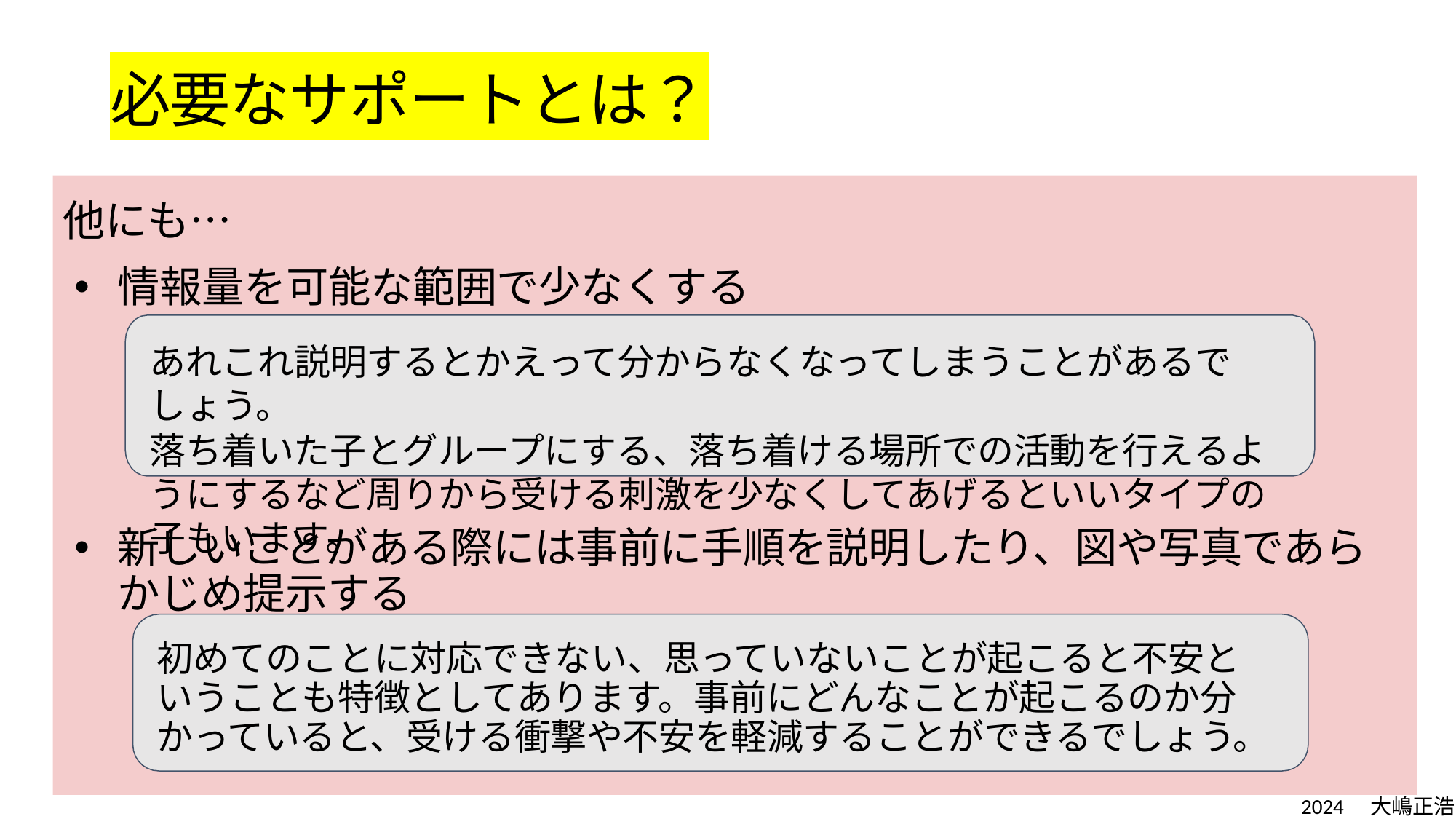

# 必要なサポートとは？

他にも…
情報量を可能な範囲で少なくする
あれこれ説明するとかえって分からなくなってしまうことがあるでしょう。
落ち着いた子とグループにする、落ち着ける場所での活動を行えるようにするなど周りから受ける刺激を少なくしてあげるといいタイプの子もいます。

新しいことがある際には事前に手順を説明したり、図や写真であらかじめ提示する

初めてのことに対応できない、思っていないことが起こると不安ということも特徴としてあります。事前にどんなことが起こるのか分かっていると、受ける衝撃や不安を軽減することができるでしょう。
2024　大嶋正浩